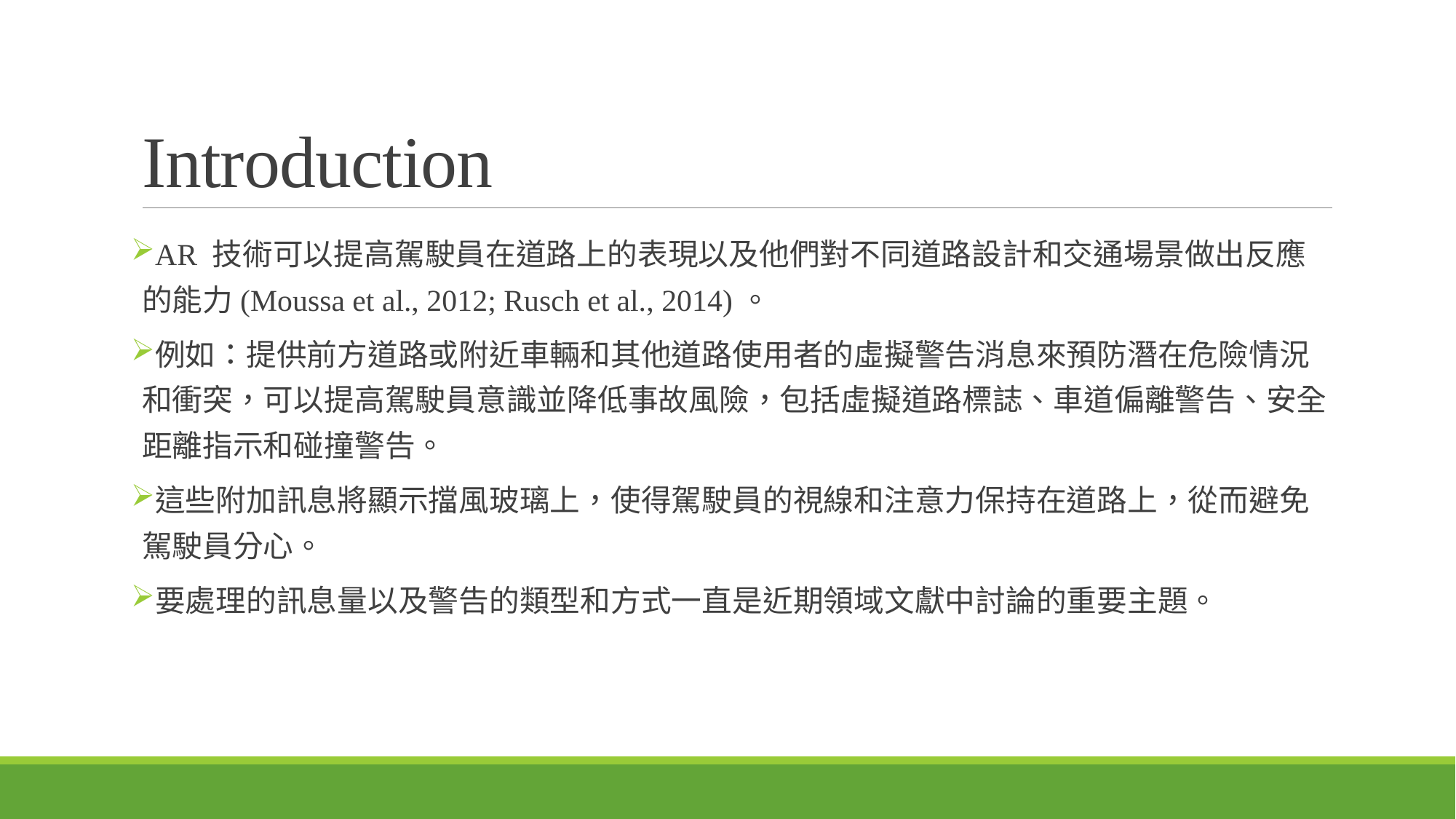

# Introduction
AR 技術可以提高駕駛員在道路上的表現以及他們對不同道路設計和交通場景做出反應的能力(Moussa et al., 2012; Rusch et al., 2014)。
例如：提供前方道路或附近車輛和其他道路使用者的虛擬警告消息來預防潛在危險情況和衝突，可以提高駕駛員意識並降低事故風險，包括虛擬道路標誌、車道偏離警告、安全距離指示和碰撞警告。
這些附加訊息將顯示擋風玻璃上，使得駕駛員的視線和注意力保持在道路上，從而避免駕駛員分心。
要處理的訊息量以及警告的類型和方式一直是近期領域文獻中討論的重要主題。